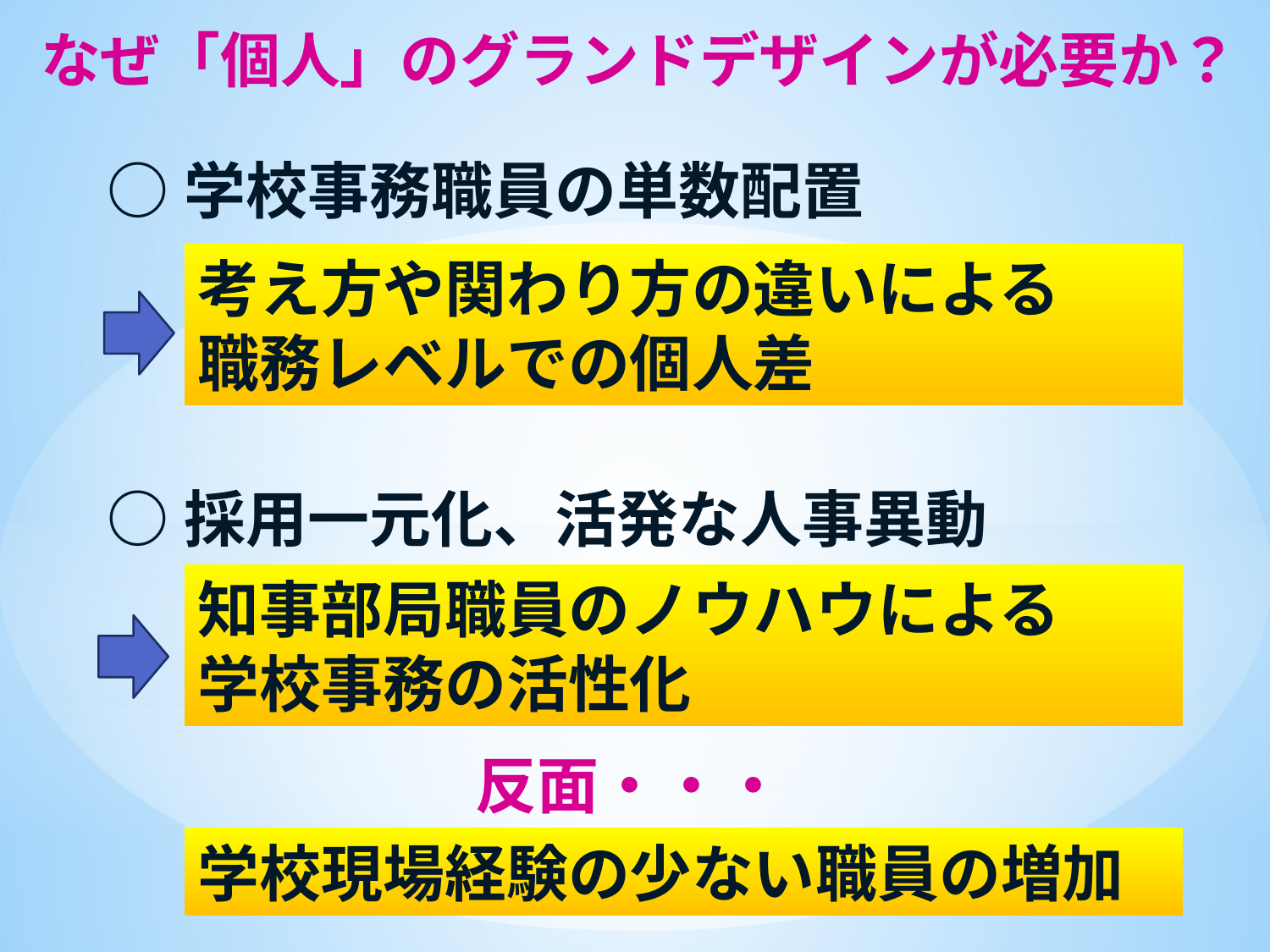

なぜ「個人」のグランドデザインが必要か？
○学校事務職員の単数配置
考え方や関わり方の違いによる
職務レベルでの個人差

○採用一元化、活発な人事異動
知事部局職員のノウハウによる
学校事務の活性化

反面・・・
学校現場経験の少ない職員の増加